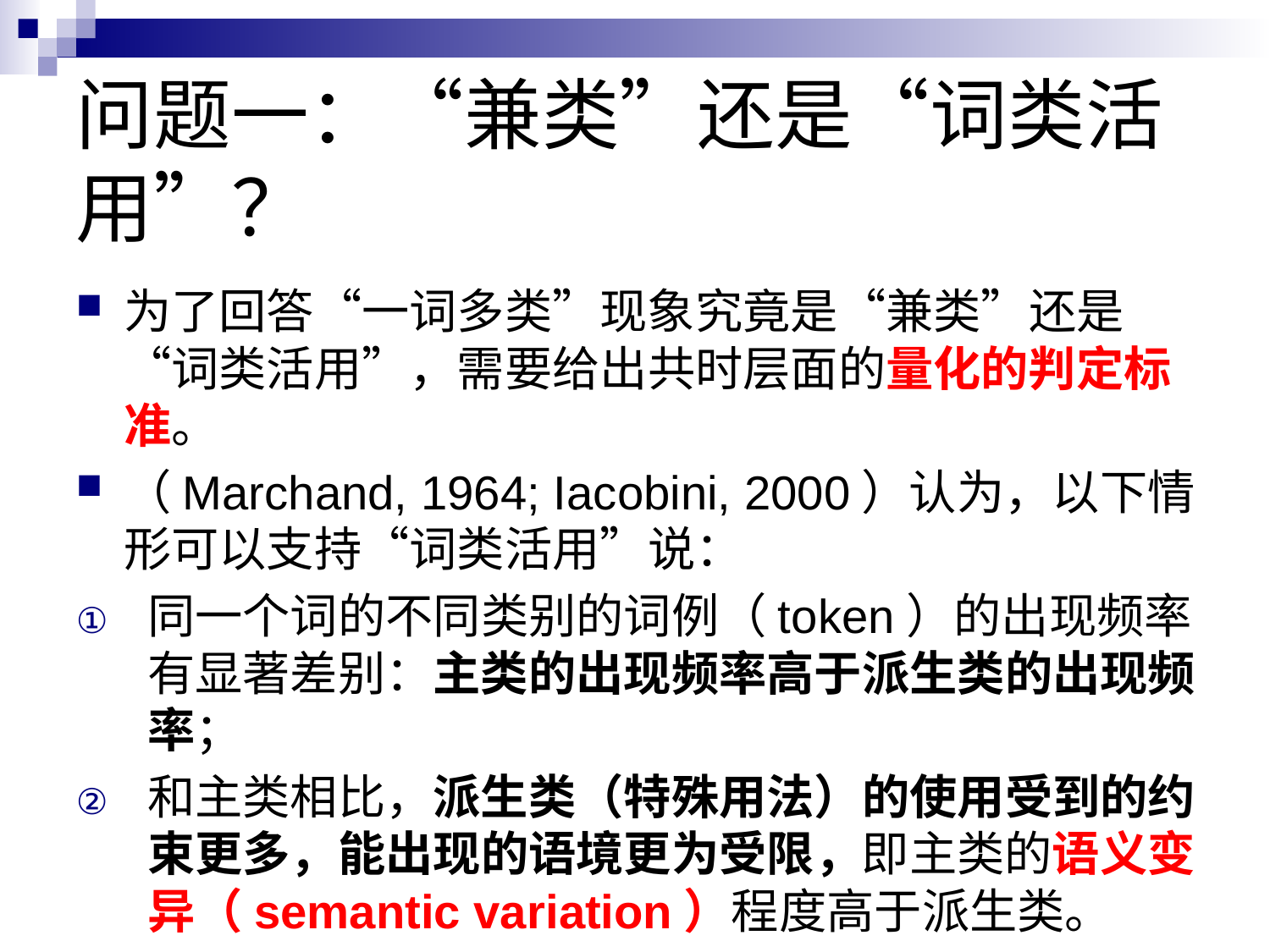

# 问题一：“兼类”还是“词类活用”？
为了回答“一词多类”现象究竟是“兼类”还是“词类活用”，需要给出共时层面的量化的判定标准。
（Marchand, 1964; Iacobini, 2000）认为，以下情形可以支持“词类活用”说：
同一个词的不同类别的词例（token）的出现频率有显著差别：主类的出现频率高于派生类的出现频率；
和主类相比，派生类（特殊用法）的使用受到的约束更多，能出现的语境更为受限，即主类的语义变异（semantic variation）程度高于派生类。